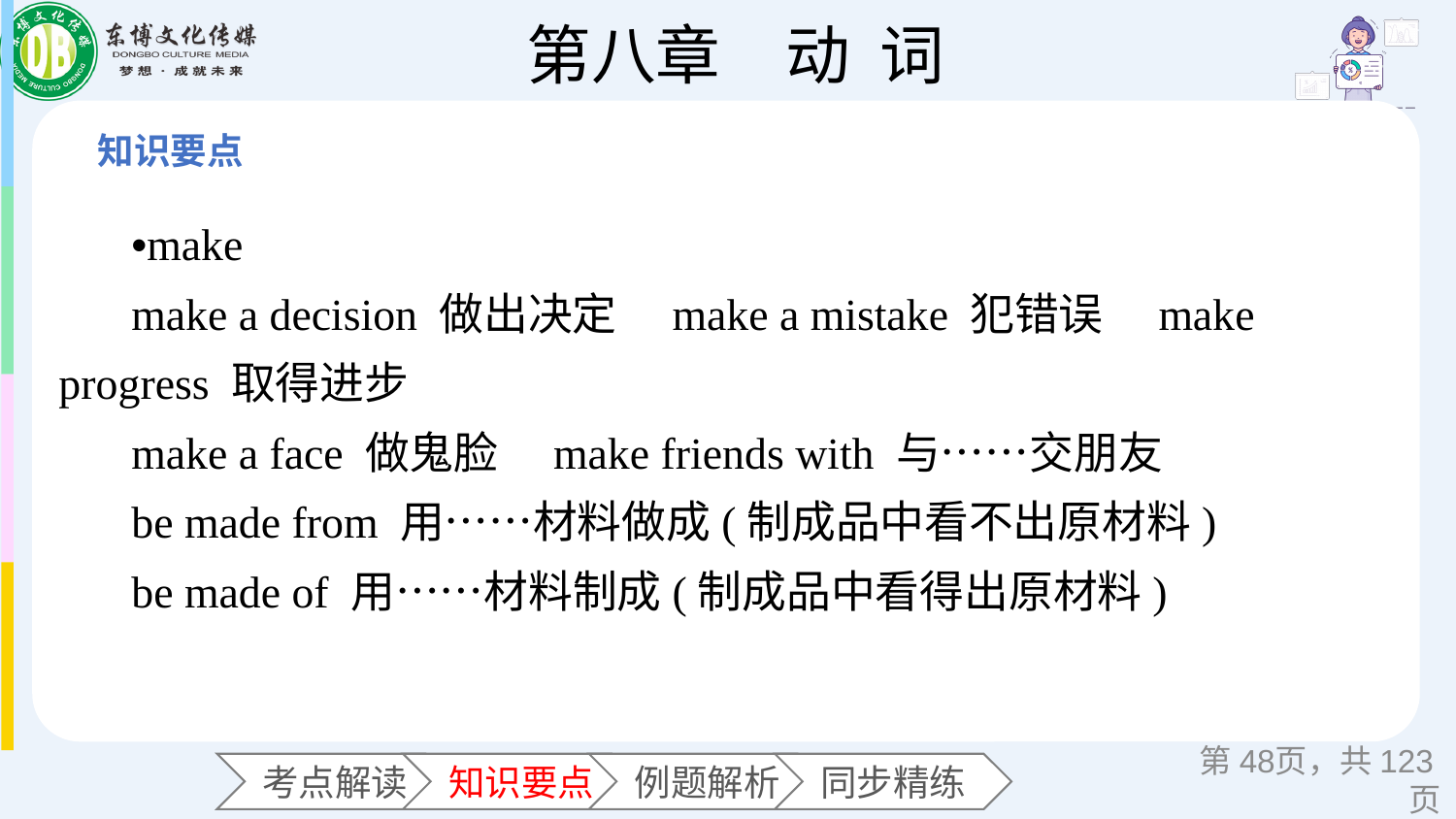

•make
make a decision 做出决定　make a mistake 犯错误　make progress 取得进步
make a face 做鬼脸　make friends with 与……交朋友
be made from 用……材料做成(制成品中看不出原材料)
be made of 用……材料制成(制成品中看得出原材料)

第48页，共123页